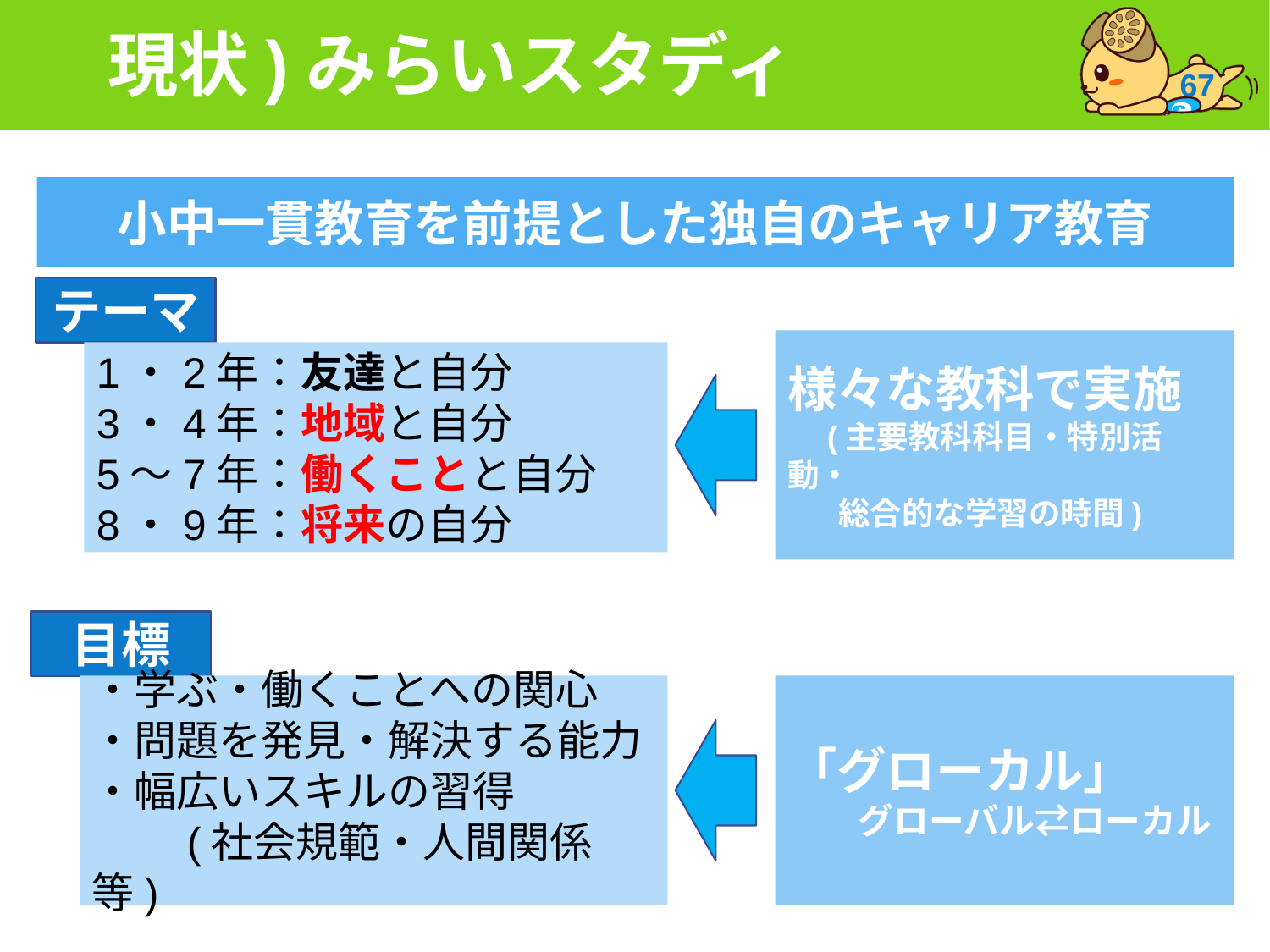

# 現状)みらいスタディ
67
小中一貫教育を前提とした独自のキャリア教育
テーマ
様々な教科で実施
　(主要教科科目・特別活動・
      総合的な学習の時間)
1・2年：友達と自分
3・4年：地域と自分
5～7年：働くことと自分
8・9年：将来の自分

目標
・学ぶ・働くことへの関心
・問題を発見・解決する能力
・幅広いスキルの習得
　　(社会規範・人間関係等)
「グローカル」
　　グローバル⇄ローカル